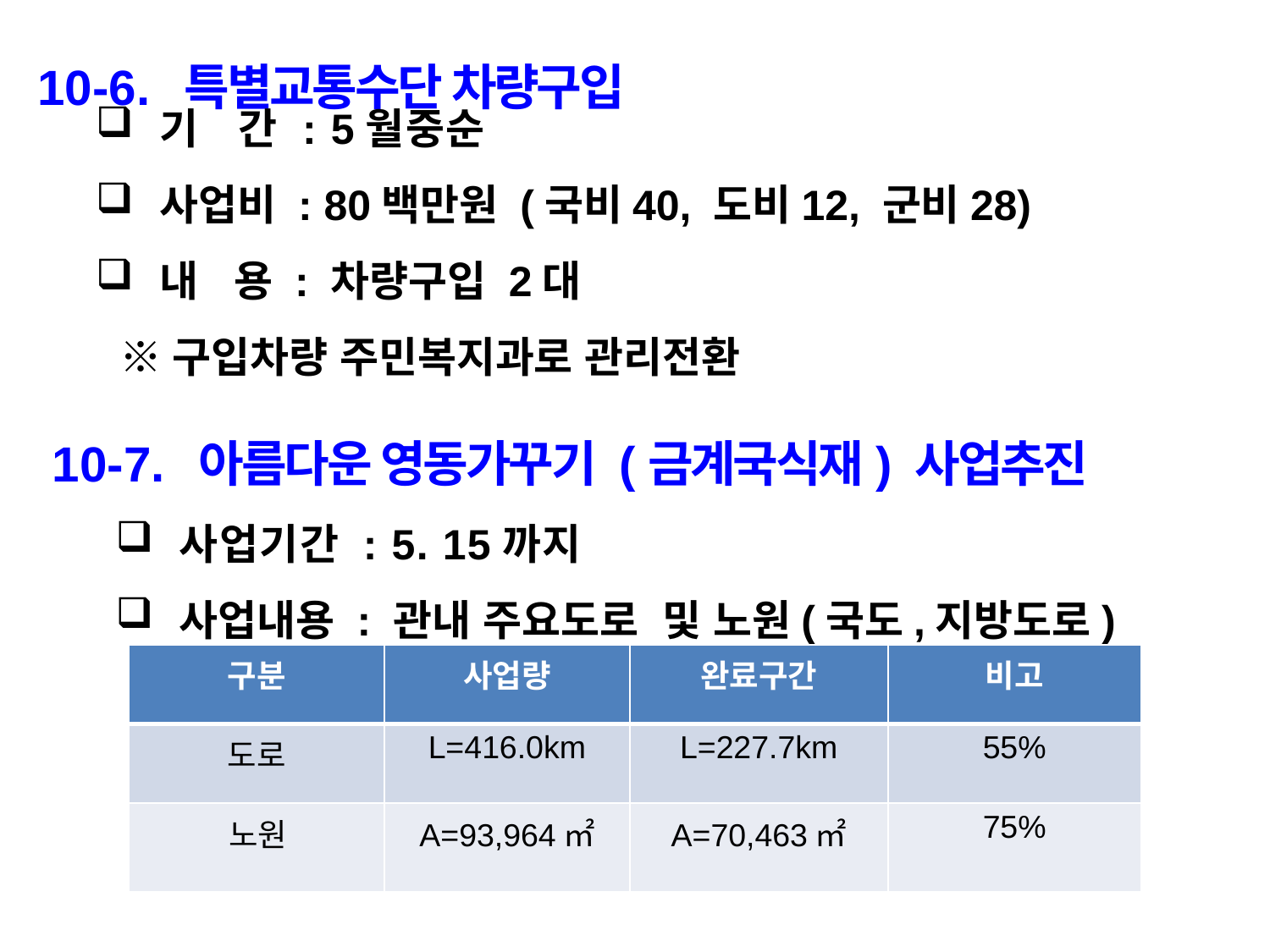

기   간 : 5월중순
사업비 : 80백만원 (국비40, 도비12, 군비28)
내   용 : 차량구입 2대
  ※구입차량 주민복지과로 관리전환
10-6.  특별교통수단 차량구입

10-7.  아름다운 영동가꾸기 (금계국식재) 사업추진
사업기간 : 5. 15까지
사업내용 : 관내 주요도로  및 노원(국도,지방도로)
                    금계국 꽃씨 식재

| 구분 | 사업량 | 완료구간 | 비고 |
| --- | --- | --- | --- |
| 도로 | L=416.0km | L=227.7km | 55% |
| 노원 | A=93,964㎡ | A=70,463㎡ | 75% |